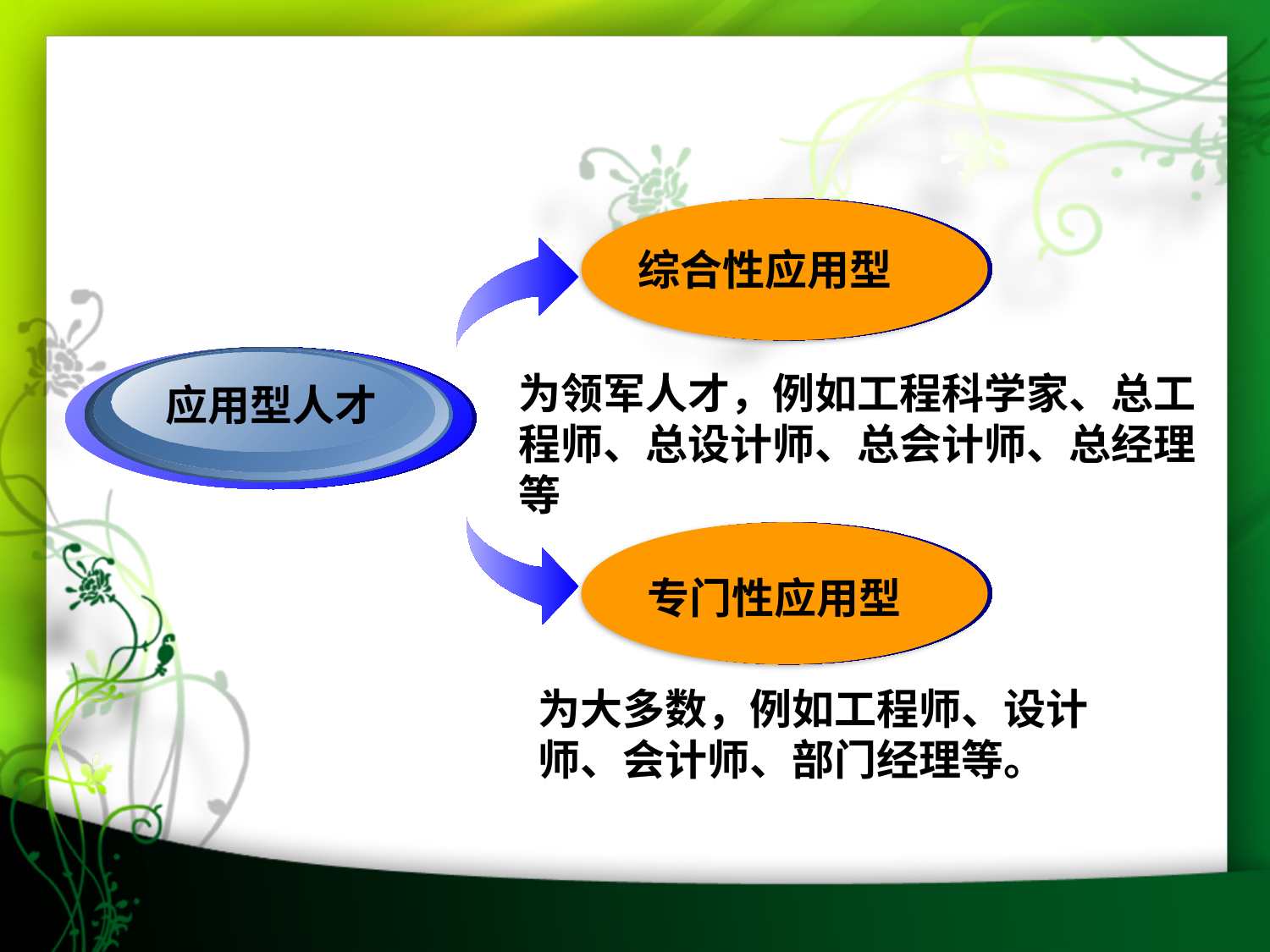

综合性应用型

应用型人才
为领军人才，例如工程科学家、总工程师、总设计师、总会计师、总经理等

专门性应用型
为大多数，例如工程师、设计师、会计师、部门经理等。